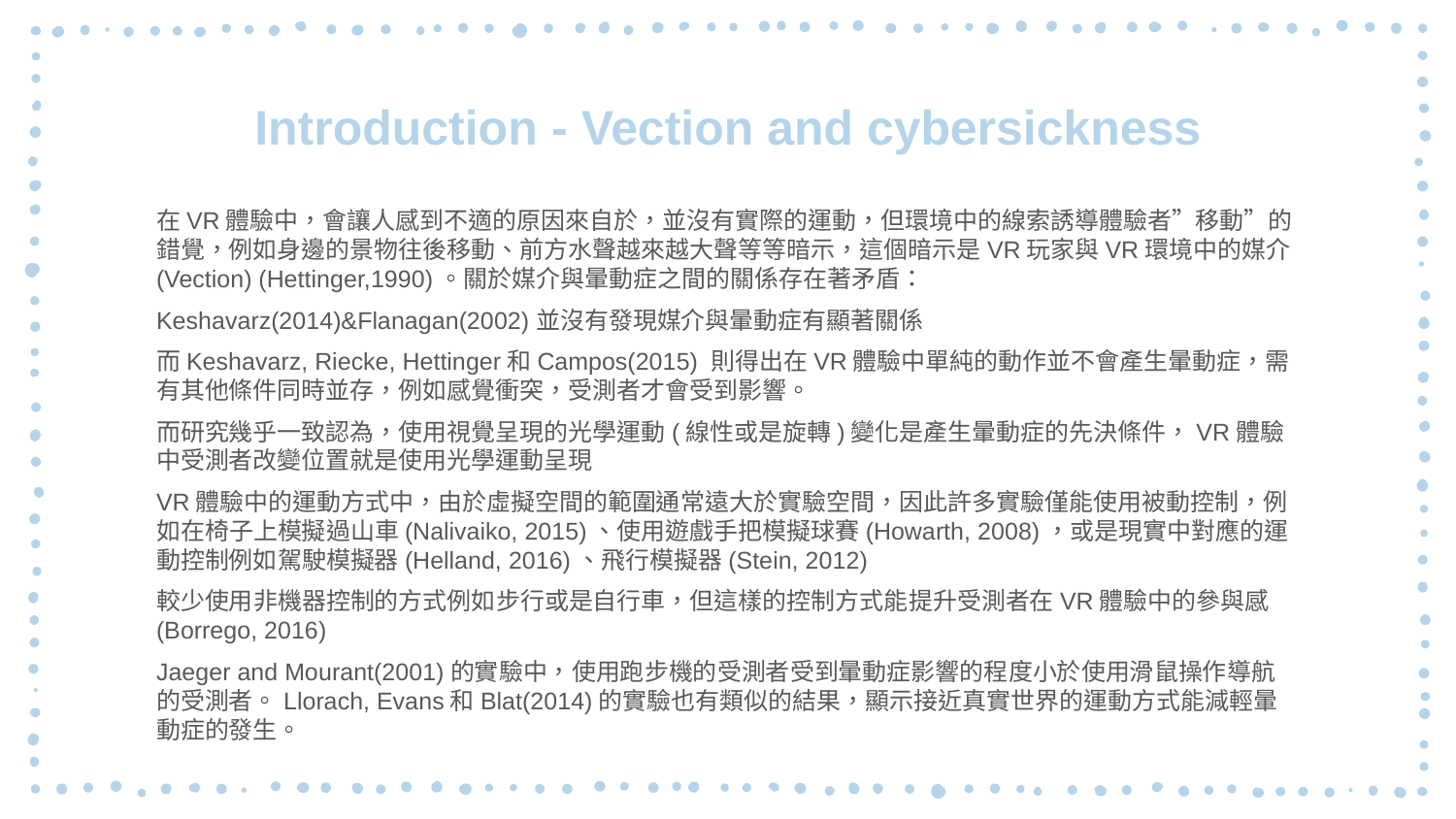

# Introduction - Vection and cybersickness
在VR體驗中，會讓人感到不適的原因來自於，並沒有實際的運動，但環境中的線索誘導體驗者”移動”的錯覺，例如身邊的景物往後移動、前方水聲越來越大聲等等暗示，這個暗示是VR玩家與VR環境中的媒介(Vection) (Hettinger,1990)。關於媒介與暈動症之間的關係存在著矛盾：
Keshavarz(2014)&Flanagan(2002)並沒有發現媒介與暈動症有顯著關係
而Keshavarz, Riecke, Hettinger和Campos(2015) 則得出在VR體驗中單純的動作並不會產生暈動症，需有其他條件同時並存，例如感覺衝突，受測者才會受到影響。
而研究幾乎一致認為，使用視覺呈現的光學運動(線性或是旋轉)變化是產生暈動症的先決條件，VR體驗中受測者改變位置就是使用光學運動呈現
VR體驗中的運動方式中，由於虛擬空間的範圍通常遠大於實驗空間，因此許多實驗僅能使用被動控制，例如在椅子上模擬過山車(Nalivaiko, 2015)、使用遊戲手把模擬球賽(Howarth, 2008)，或是現實中對應的運動控制例如駕駛模擬器(Helland, 2016)、飛行模擬器(Stein, 2012)
較少使用非機器控制的方式例如步行或是自行車，但這樣的控制方式能提升受測者在VR體驗中的參與感(Borrego, 2016)
Jaeger and Mourant(2001)的實驗中，使用跑步機的受測者受到暈動症影響的程度小於使用滑鼠操作導航的受測者。Llorach, Evans和Blat(2014)的實驗也有類似的結果，顯示接近真實世界的運動方式能減輕暈動症的發生。